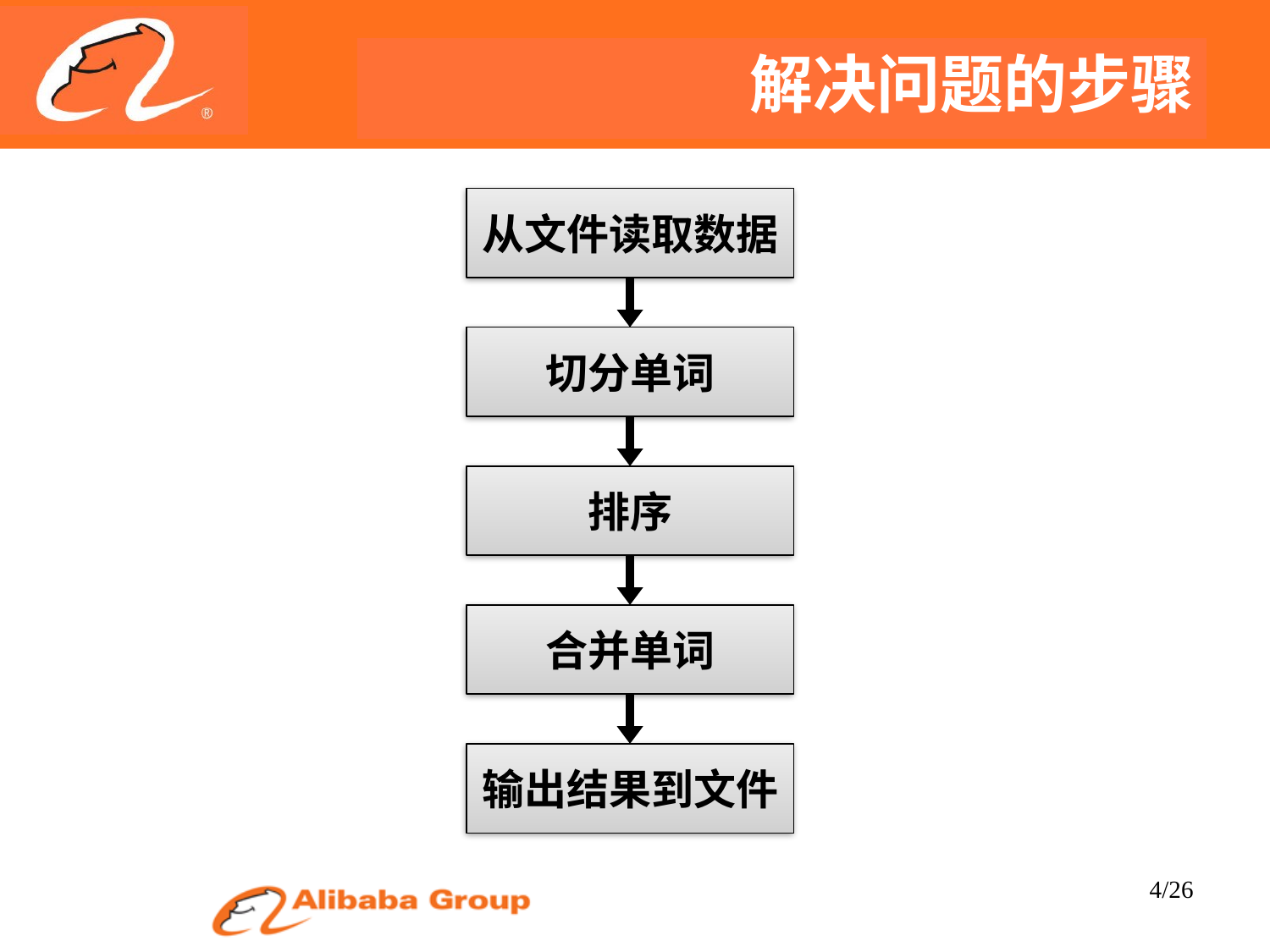

# 解决问题的步骤
从文件读取数据
切分单词
排序
合并单词
输出结果到文件
4/26